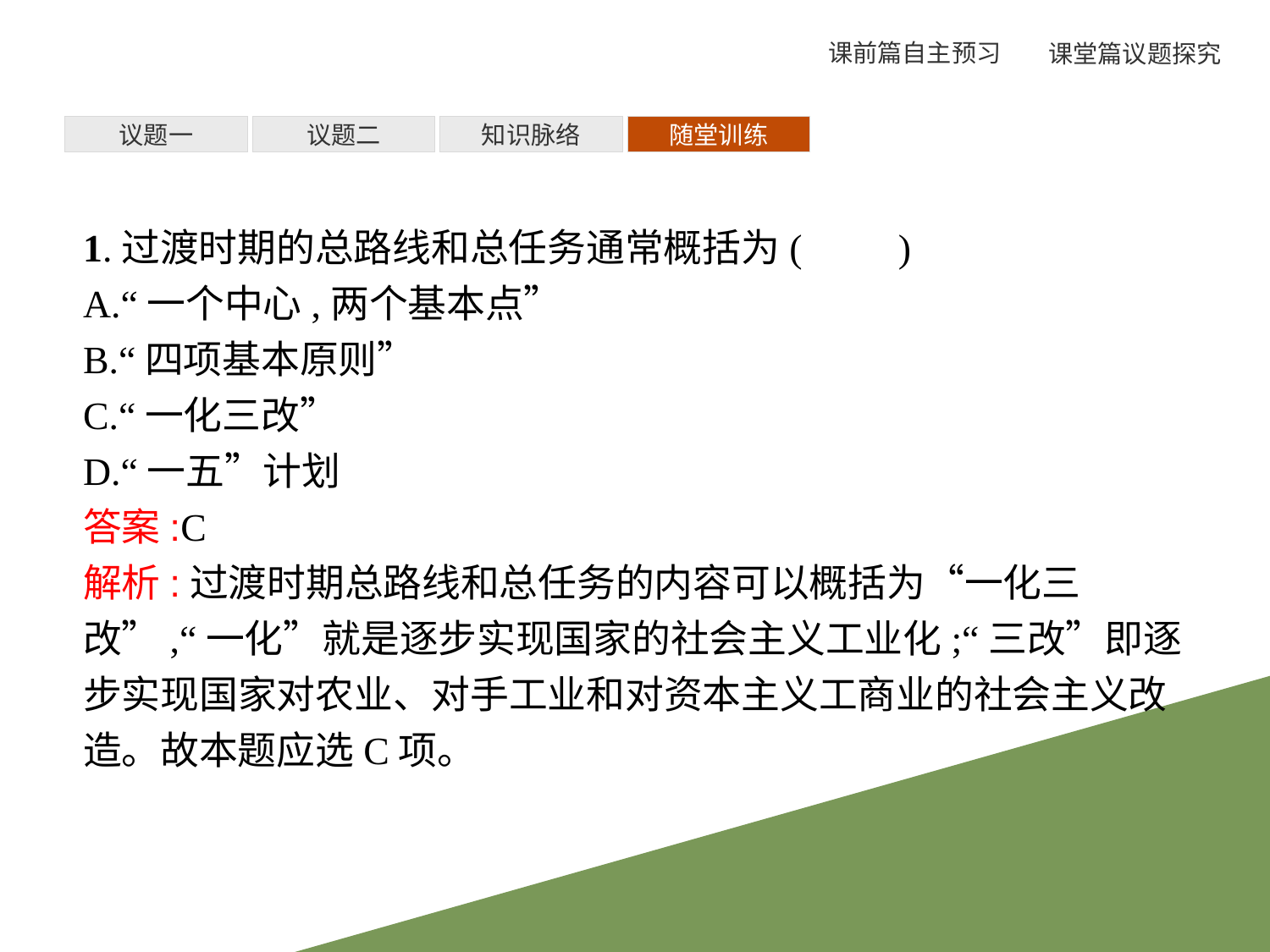

议题一
议题二
知识脉络
随堂训练
1.过渡时期的总路线和总任务通常概括为(　　)
A.“一个中心,两个基本点”
B.“四项基本原则”
C.“一化三改”
D.“一五”计划
答案:C
解析:过渡时期总路线和总任务的内容可以概括为“一化三改”,“一化”就是逐步实现国家的社会主义工业化;“三改”即逐步实现国家对农业、对手工业和对资本主义工商业的社会主义改造。故本题应选C项。